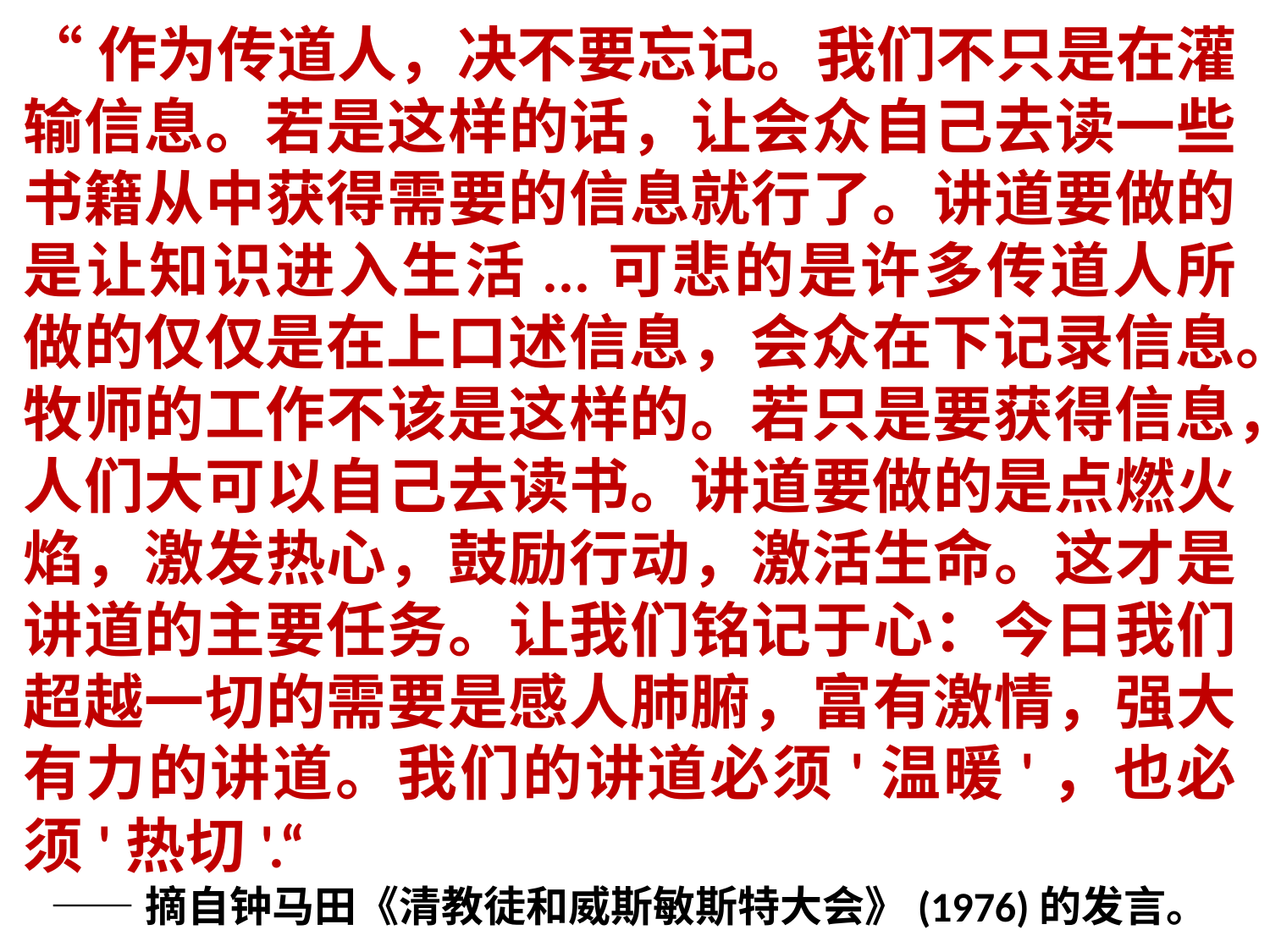

“作为传道人，决不要忘记。我们不只是在灌输信息。若是这样的话，让会众自己去读一些书籍从中获得需要的信息就行了。讲道要做的是让知识进入生活...可悲的是许多传道人所做的仅仅是在上口述信息，会众在下记录信息。牧师的工作不该是这样的。若只是要获得信息，人们大可以自己去读书。讲道要做的是点燃火焰，激发热心，鼓励行动，激活生命。这才是讲道的主要任务。让我们铭记于心：今日我们超越一切的需要是感人肺腑，富有激情，强大有力的讲道。我们的讲道必须'温暖'，也必须'热切'.“
——摘自钟马田《清教徒和威斯敏斯特大会》(1976)的发言。